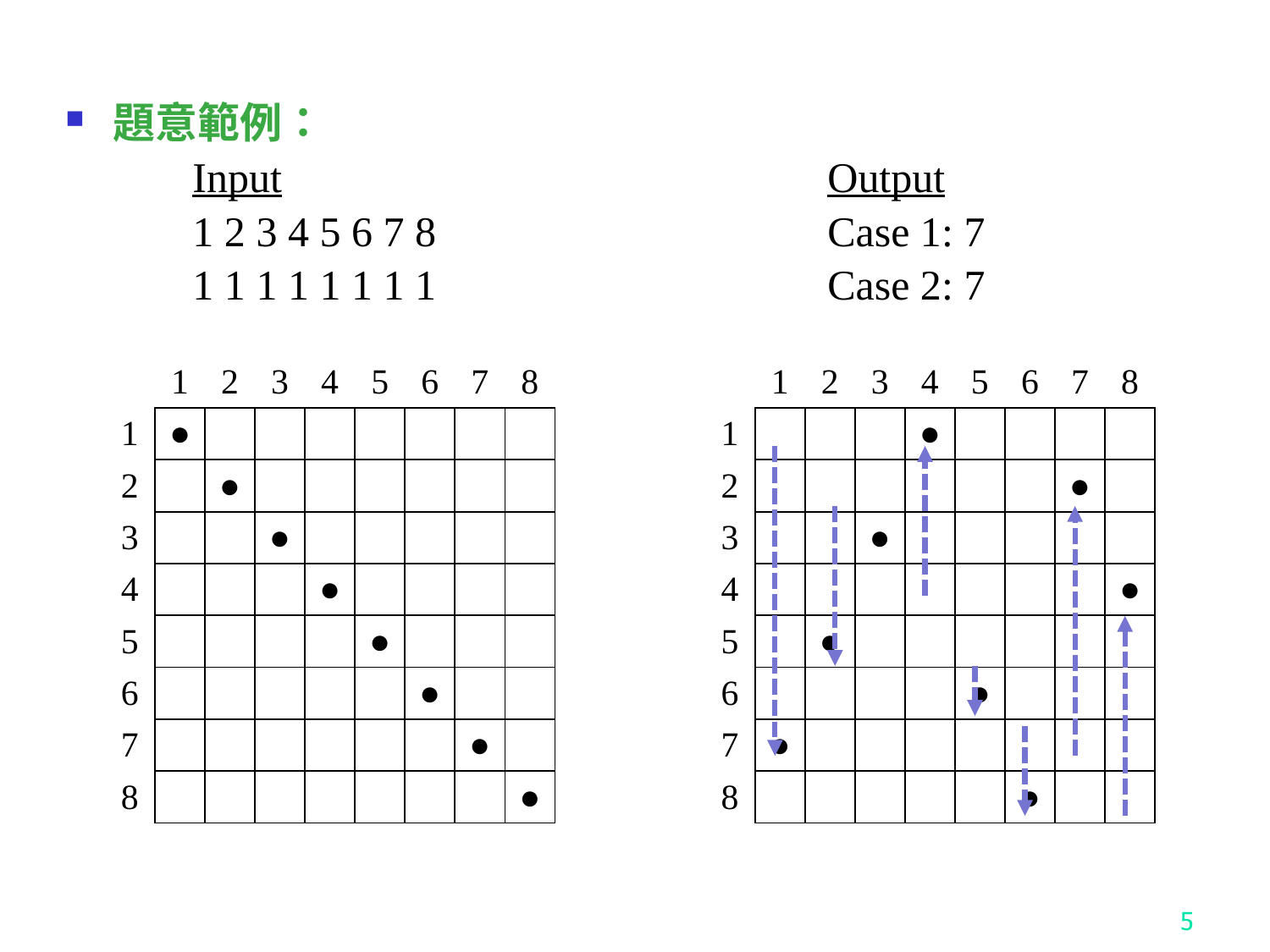

題意範例：
	Input					Output
	1 2 3 4 5 6 7 8				Case 1: 7
	1 1 1 1 1 1 1 1				Case 2: 7

|  | 1 | 2 | 3 | 4 | 5 | 6 | 7 | 8 |
| --- | --- | --- | --- | --- | --- | --- | --- | --- |
| 1 | ● |  |  |  |  |  |  |  |
| 2 |  | ● |  |  |  |  |  |  |
| 3 |  |  | ● |  |  |  |  |  |
| 4 |  |  |  | ● |  |  |  |  |
| 5 |  |  |  |  | ● |  |  |  |
| 6 |  |  |  |  |  | ● |  |  |
| 7 |  |  |  |  |  |  | ● |  |
| 8 |  |  |  |  |  |  |  | ● |
|  | 1 | 2 | 3 | 4 | 5 | 6 | 7 | 8 |
| --- | --- | --- | --- | --- | --- | --- | --- | --- |
| 1 |  |  |  | ● |  |  |  |  |
| 2 |  |  |  |  |  |  | ● |  |
| 3 |  |  | ● |  |  |  |  |  |
| 4 |  |  |  |  |  |  |  | ● |
| 5 |  | ● |  |  |  |  |  |  |
| 6 |  |  |  |  | ● |  |  |  |
| 7 | ● |  |  |  |  |  |  |  |
| 8 |  |  |  |  |  | ● |  |  |
5